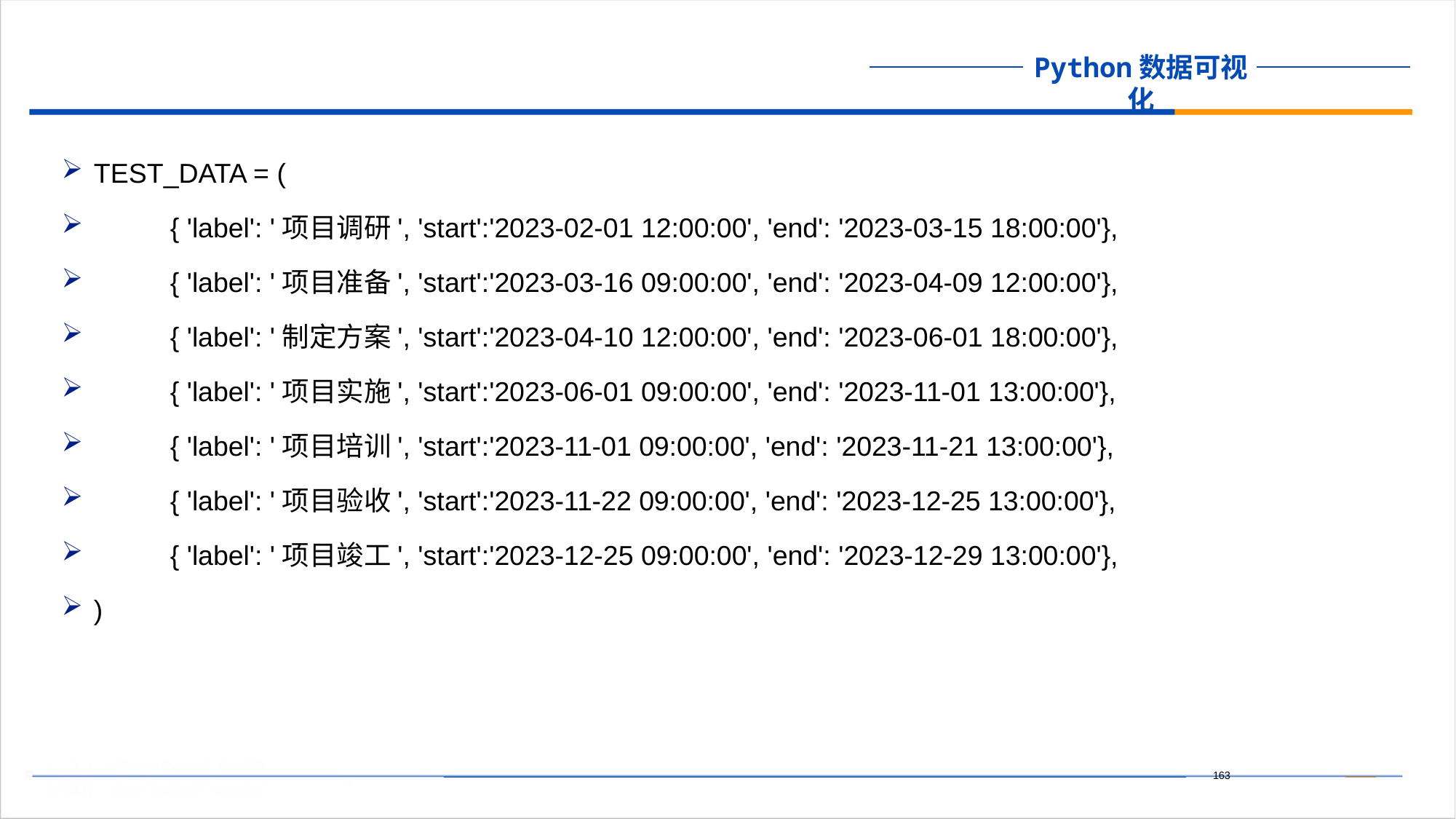

TEST_DATA = (
          { 'label': '项目调研', 'start':'2023-02-01 12:00:00', 'end': '2023-03-15 18:00:00'},
          { 'label': '项目准备', 'start':'2023-03-16 09:00:00', 'end': '2023-04-09 12:00:00'},
          { 'label': '制定方案', 'start':'2023-04-10 12:00:00', 'end': '2023-06-01 18:00:00'},
          { 'label': '项目实施', 'start':'2023-06-01 09:00:00', 'end': '2023-11-01 13:00:00'},
          { 'label': '项目培训', 'start':'2023-11-01 09:00:00', 'end': '2023-11-21 13:00:00'},
          { 'label': '项目验收', 'start':'2023-11-22 09:00:00', 'end': '2023-12-25 13:00:00'},
          { 'label': '项目竣工', 'start':'2023-12-25 09:00:00', 'end': '2023-12-29 13:00:00'},
)